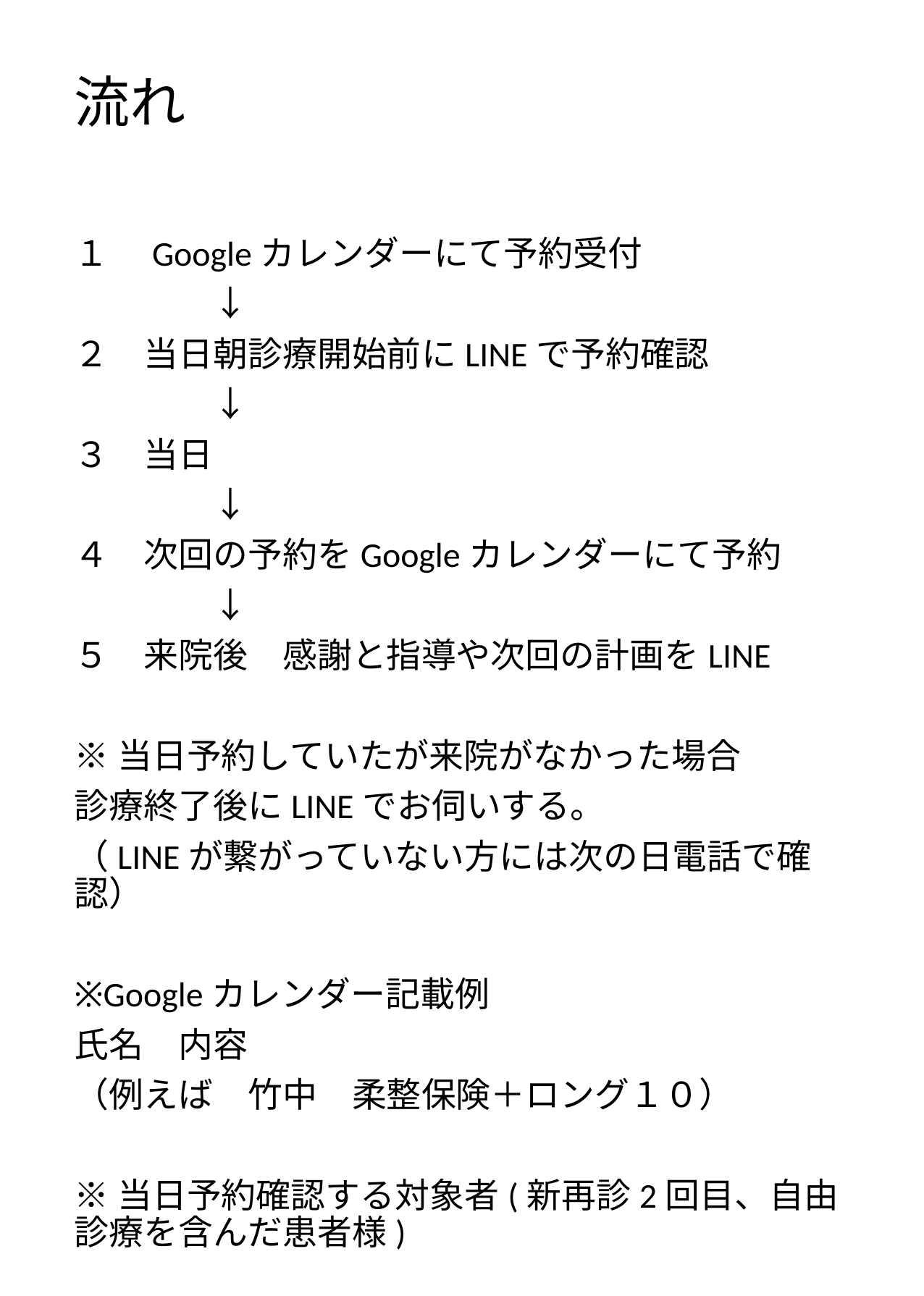

# 流れ
１　Googleカレンダーにて予約受付
　　　　↓
２　当日朝診療開始前にLINEで予約確認
　　　　↓
３　当日
　　　　↓
４　次回の予約をGoogleカレンダーにて予約
　　　　↓
５　来院後　感謝と指導や次回の計画をLINE

※当日予約していたが来院がなかった場合
診療終了後にLINEでお伺いする。
（LINEが繋がっていない方には次の日電話で確認）

※Googleカレンダー記載例
氏名　内容
（例えば　竹中　柔整保険＋ロング１０）

※当日予約確認する対象者(新再診2回目、自由診療を含んだ患者様)